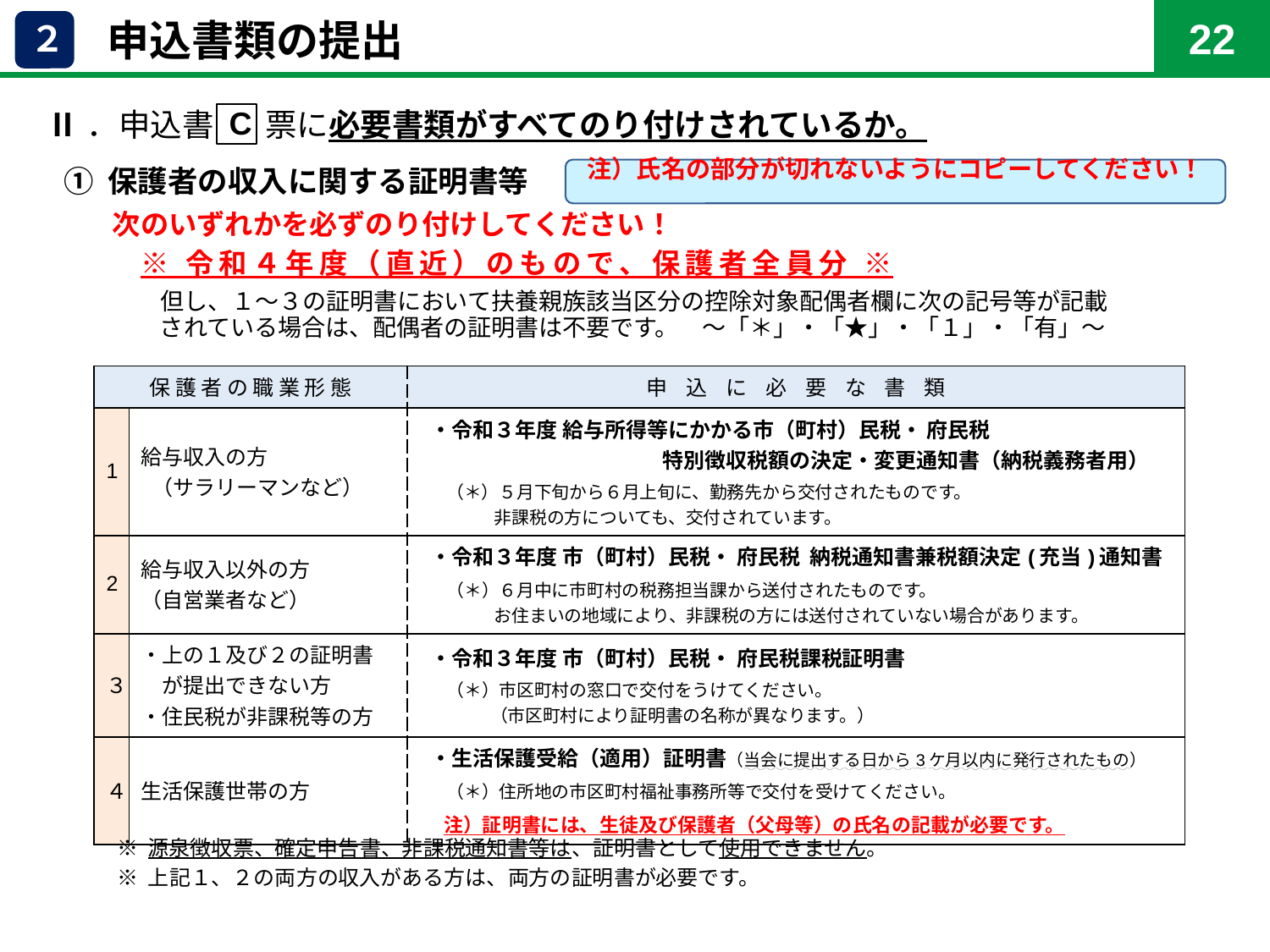

22
申込書類の提出
２

Ⅱ．申込書　   票に必要書類がすべてのり付けされているか。

C
  ① 保護者の収入に関する証明書等

　　 次のいずれかを必ずのり付けしてください！
　　　 ※ 令和４年度（直近）のもので、保護者全員分 ※

注）氏名の部分が切れないようにコピーしてください！
　　　　    但し、１～３の証明書において扶養親族該当区分の控除対象配偶者欄に次の記号等が記載
　　　　    されている場合は、配偶者の証明書は不要です。　～「＊」・「★」・「１」・「有」～
| 保 護 者 の 職 業 形 態 |  | 申 込 に 必 要 な 書 類 |
| --- | --- | --- |
| 1 | 給与収入の方 （サラリーマンなど） | ・令和３年度 給与所得等にかかる市（町村）民税・ 府民税　 　 　　　　　 　　　　　特別徴収税額の決定・変更通知書（納税義務者用） 　（＊）５月下旬から６月上旬に、勤務先から交付されたものです。 　　　 　非課税の方についても、交付されています。 |
| 2 | 給与収入以外の方 （自営業者など） | ・令和３年度 市（町村）民税・ 府民税 納税通知書兼税額決定(充当)通知書 　 　（＊）６月中に市町村の税務担当課から送付されたものです。 　　　 　お住まいの地域により、非課税の方には送付されていない場合があります。 |
| ３ | ・上の１及び２の証明書 　が提出できない方 ・住民税が非課税等の方 | ・令和３年度 市（町村）民税・ 府民税課税証明書 　（＊）市区町村の窓口で交付をうけてください。 　　　　（市区町村により証明書の名称が異なります。） |
| ４ | 生活保護世帯の方 | ・生活保護受給（適用）証明書（当会に提出する日から3ケ月以内に発行されたもの） 　（＊）住所地の市区町村福祉事務所等で交付を受けてください。 　 注）証明書には、生徒及び保護者（父母等）の氏名の記載が必要です。 |
※ 源泉徴収票、確定申告書、非課税通知書等は、証明書として使用できません。
※ 上記１、２の両方の収入がある方は、両方の証明書が必要です。